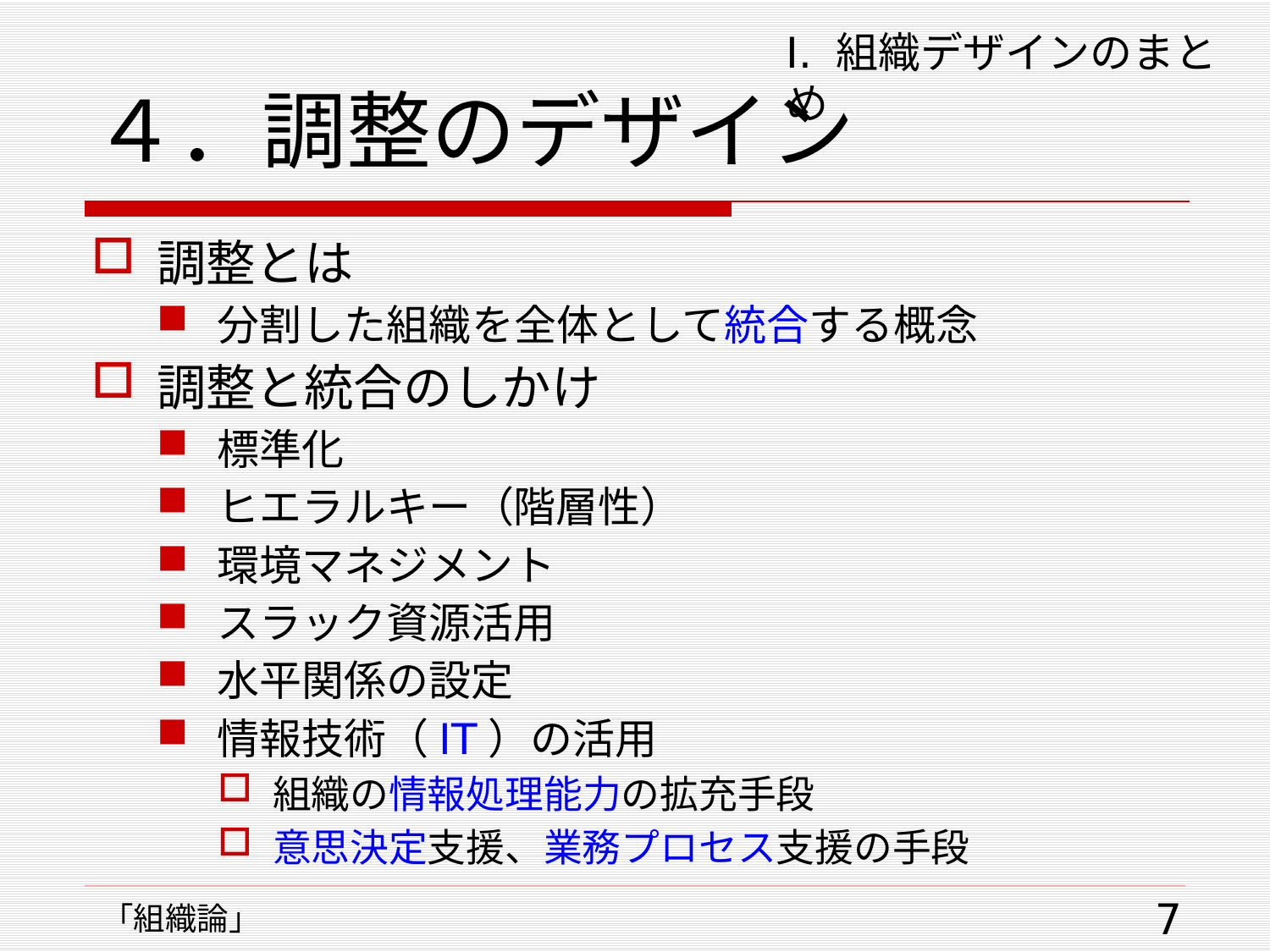

# ４．調整のデザイン
I. 組織デザインのまとめ
調整とは
分割した組織を全体として統合する概念
調整と統合のしかけ
標準化
ヒエラルキー（階層性）
環境マネジメント
スラック資源活用
水平関係の設定
情報技術（IT）の活用
組織の情報処理能力の拡充手段
意思決定支援、業務プロセス支援の手段
7
「組織論」